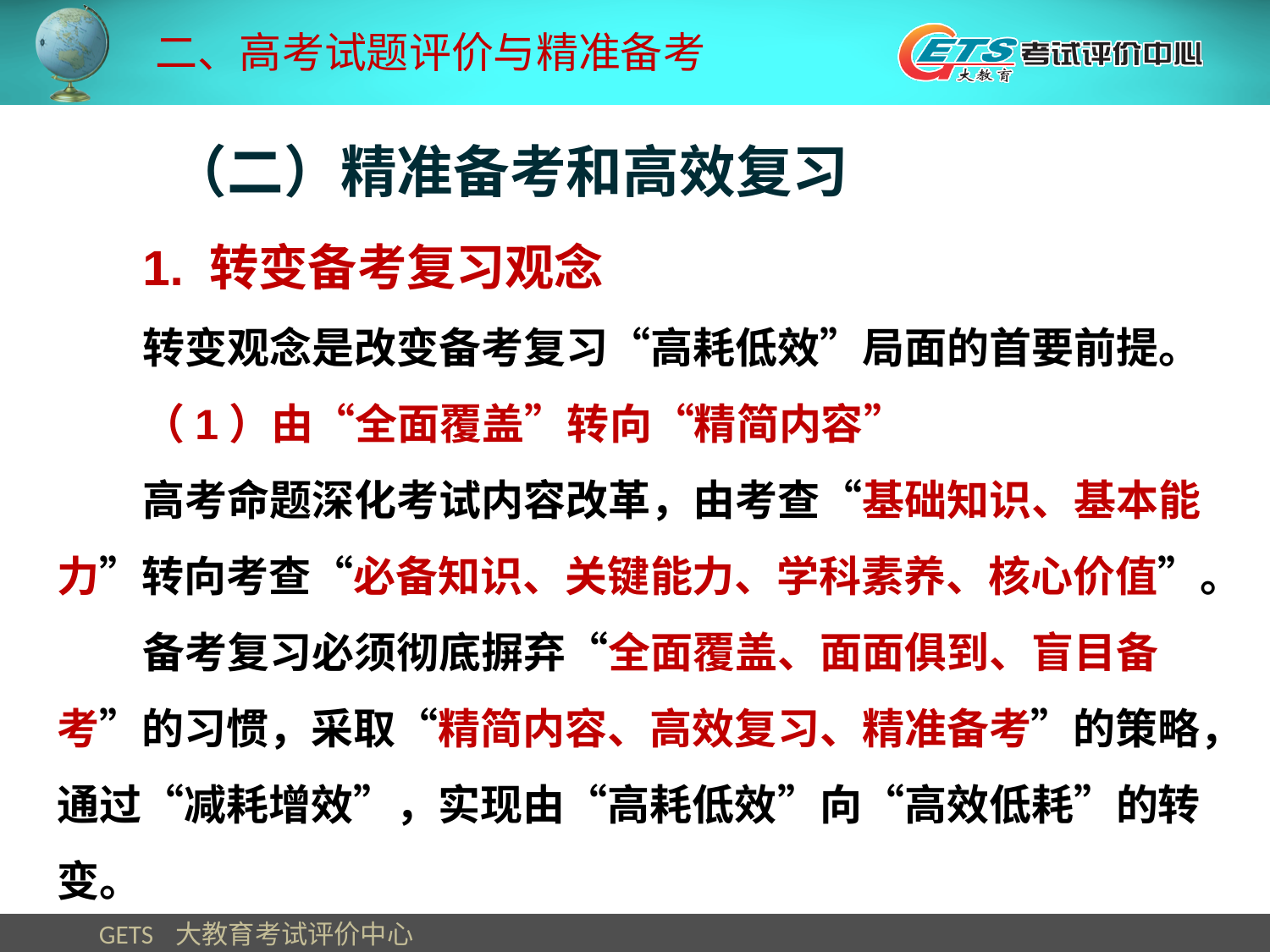

二、高考试题评价与精准备考
      （二）精准备考和高效复习
1. 转变备考复习观念
转变观念是改变备考复习“高耗低效”局面的首要前提。
（1）由“全面覆盖”转向“精简内容”
高考命题深化考试内容改革，由考查“基础知识、基本能力”转向考查“必备知识、关键能力、学科素养、核心价值”。
备考复习必须彻底摒弃“全面覆盖、面面俱到、盲目备考”的习惯，采取“精简内容、高效复习、精准备考”的策略，通过“减耗增效”，实现由“高耗低效”向“高效低耗”的转变。